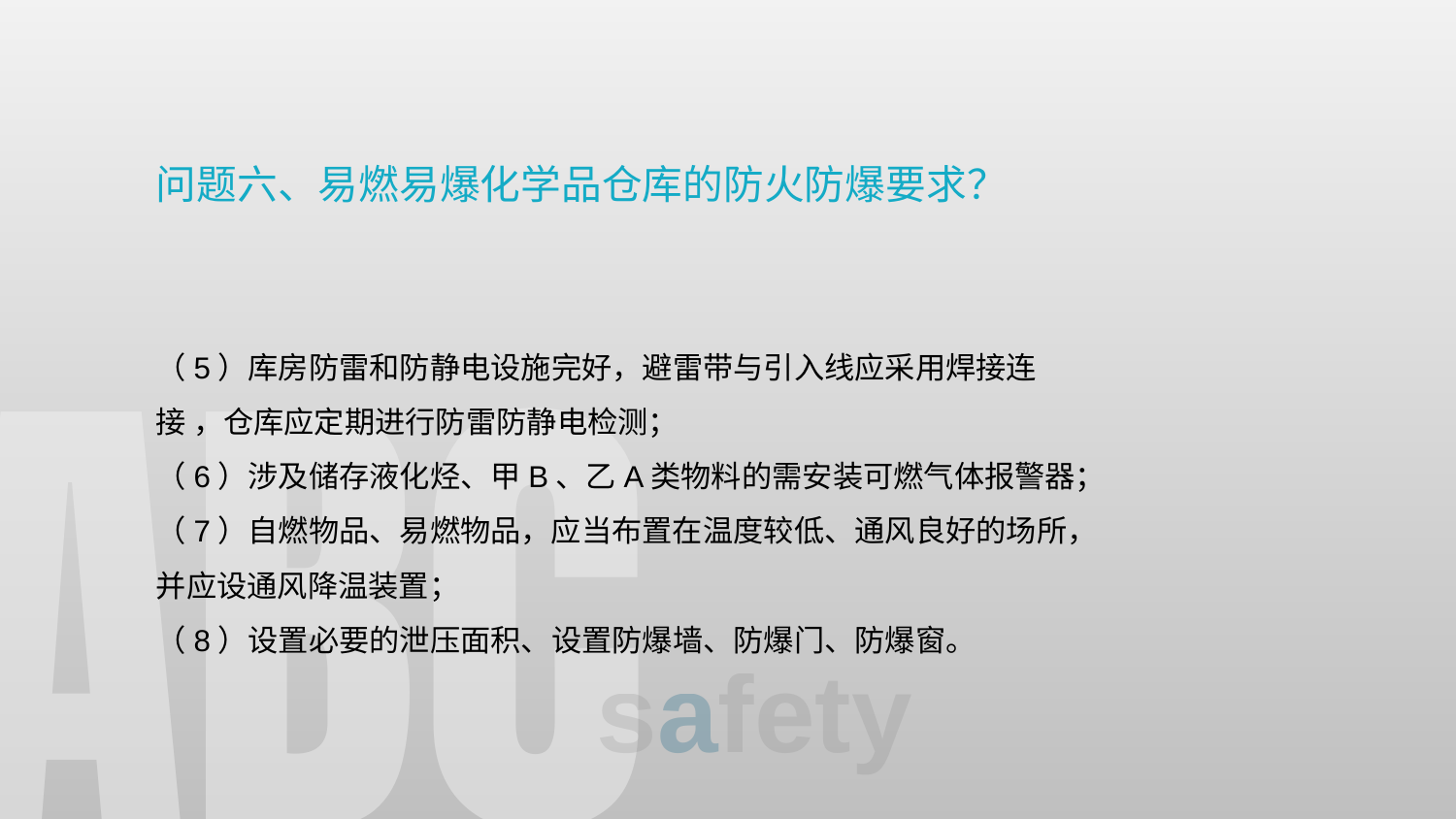

问题六、易燃易爆化学品仓库的防火防爆要求？
（5）库房防雷和防静电设施完好，避雷带与引入线应采用焊接连
接 ，仓库应定期进行防雷防静电检测；
（6）涉及储存液化烃、甲B、乙A类物料的需安装可燃气体报警器；
（7）自燃物品、易燃物品，应当布置在温度较低、通风良好的场所，
并应设通风降温装置；
（8）设置必要的泄压面积、设置防爆墙、防爆门、防爆窗。